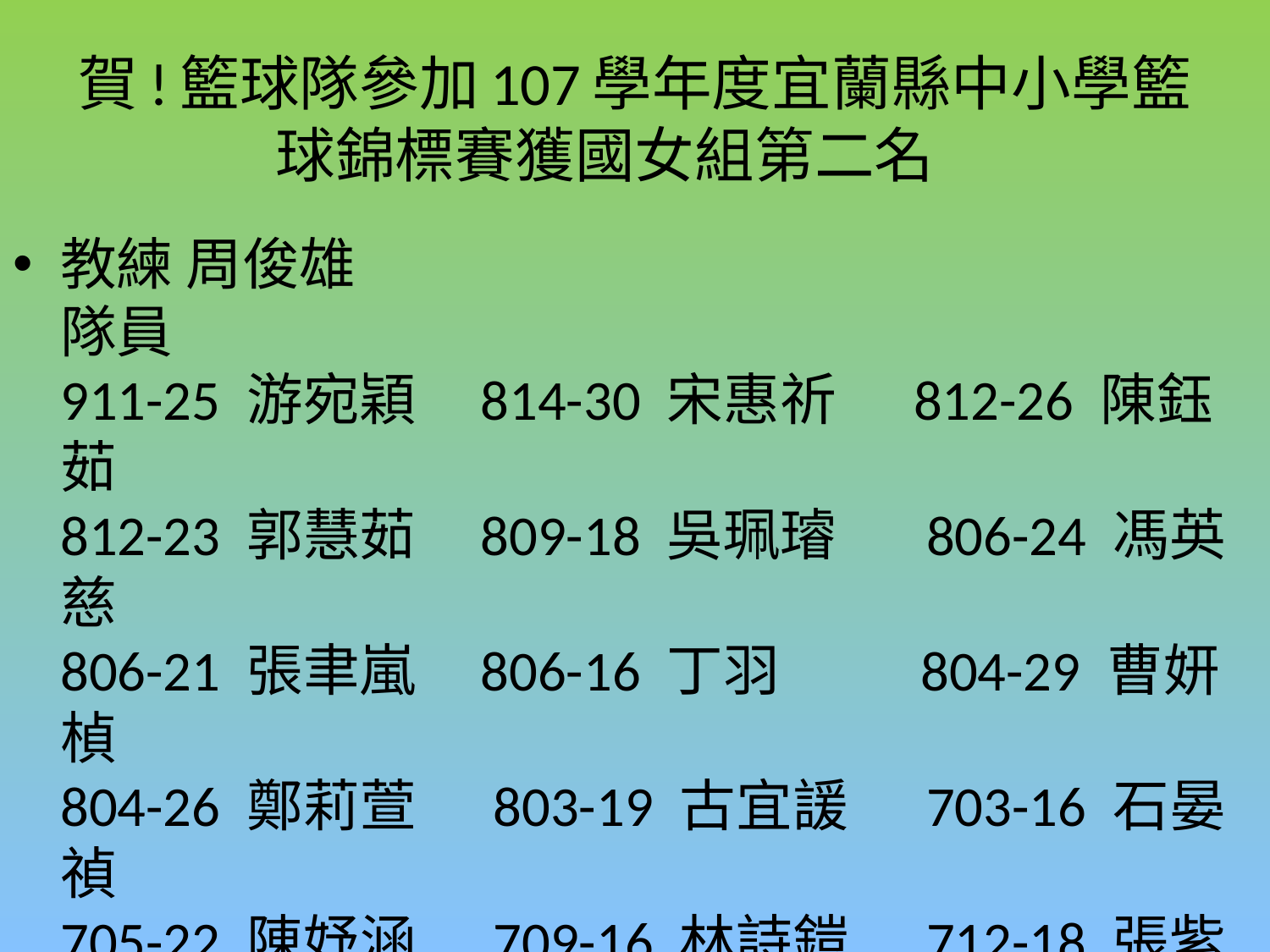

# 賀!籃球隊參加107學年度宜蘭縣中小學籃球錦標賽獲國女組第二名
教練 周俊雄
隊員
911-25 游宛穎    814-30 宋惠祈     812-26 陳鈺茹
812-23 郭慧茹    809-18 吳珮璿      806-24 馮英慈
806-21 張聿嵐    806-16 丁羽          804-29 曹妍楨
804-26 鄭莉萱     803-19 古宜諼     703-16 石晏禎
705-22 陳妤涵     709-16 林詩鎧     712-18 張紫綾
712-25 楊巧聿